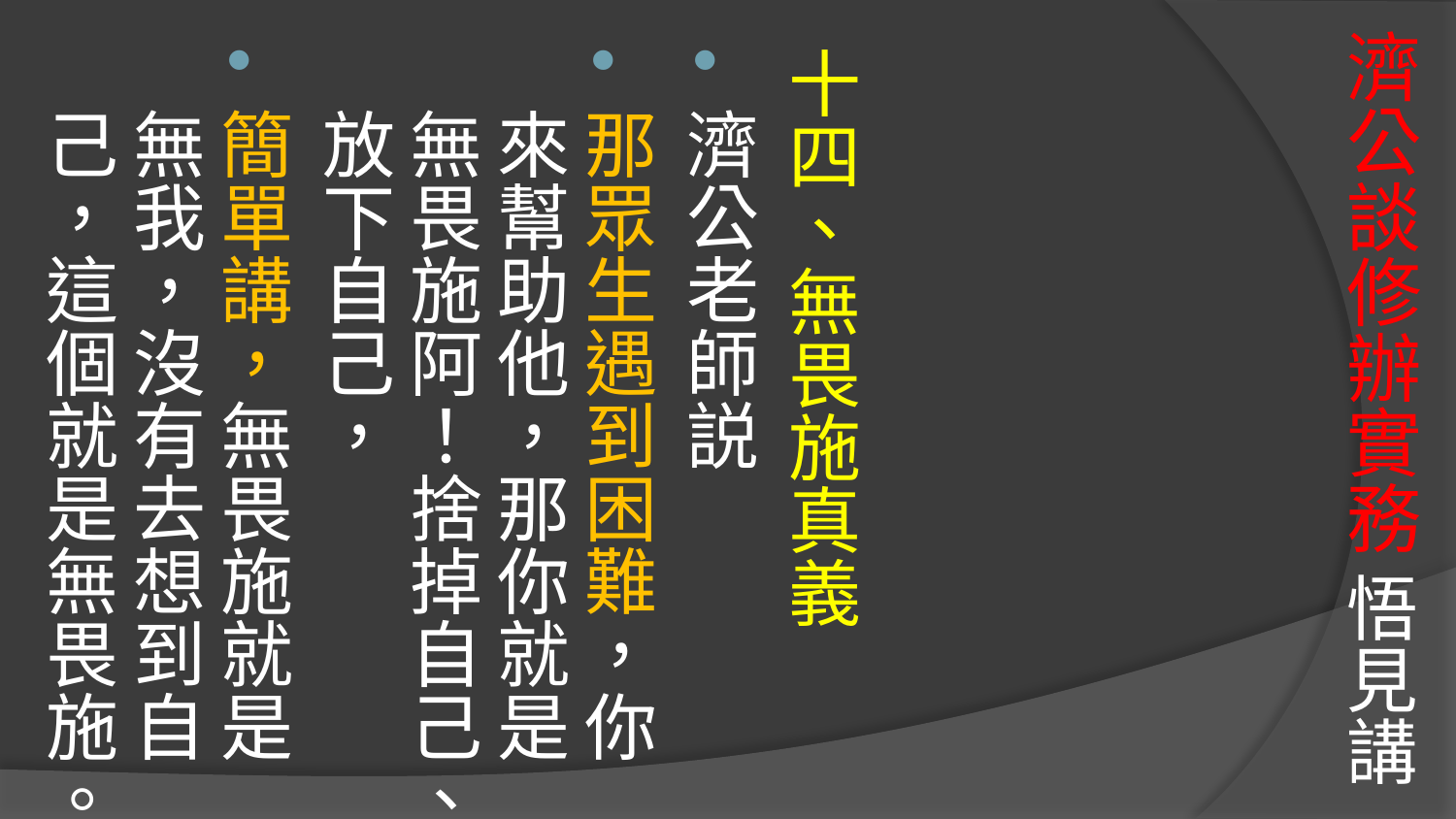

# 濟公談修辦實務 悟見講
十四、無畏施真義
濟公老師説
那眾生遇到困難，你來幫助他，那你就是無畏施阿！捨掉自己、放下自己，
簡單講，無畏施就是無我，沒有去想到自己，這個就是無畏施。